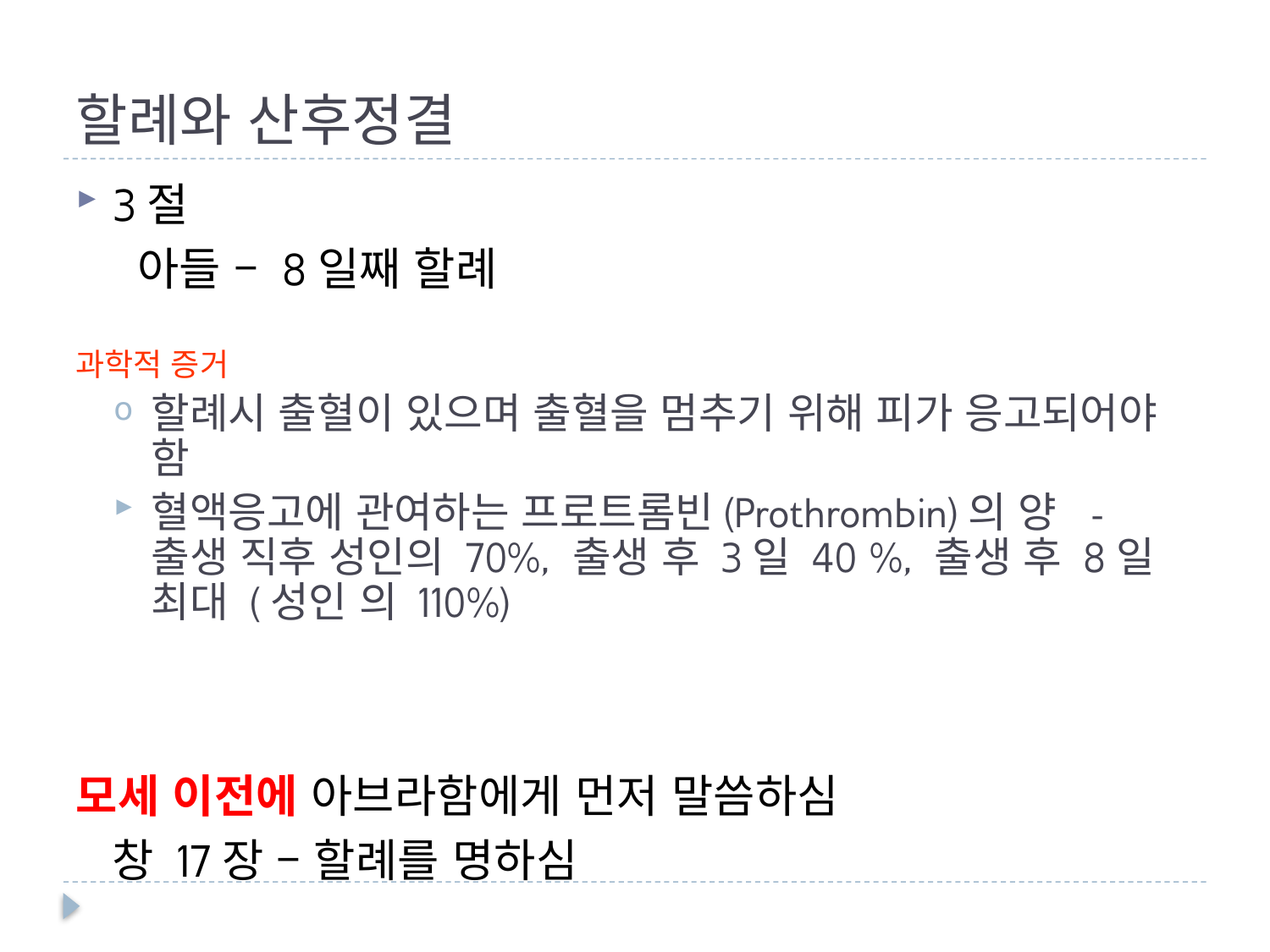

# 할례와 산후정결
3절
    아들 – 8일째 할례

과학적 증거
할례시 출혈이 있으며 출혈을 멈추기 위해 피가 응고되어야 함
혈액응고에 관여하는 프로트롬빈(Prothrombin)의 양  - 출생 직후 성인의 70%, 출생 후 3일 40 %, 출생 후 8일 최대 (성인 의 110%)

모세 이전에 아브라함에게 먼저 말씀하심
  창 17장 – 할례를 명하심